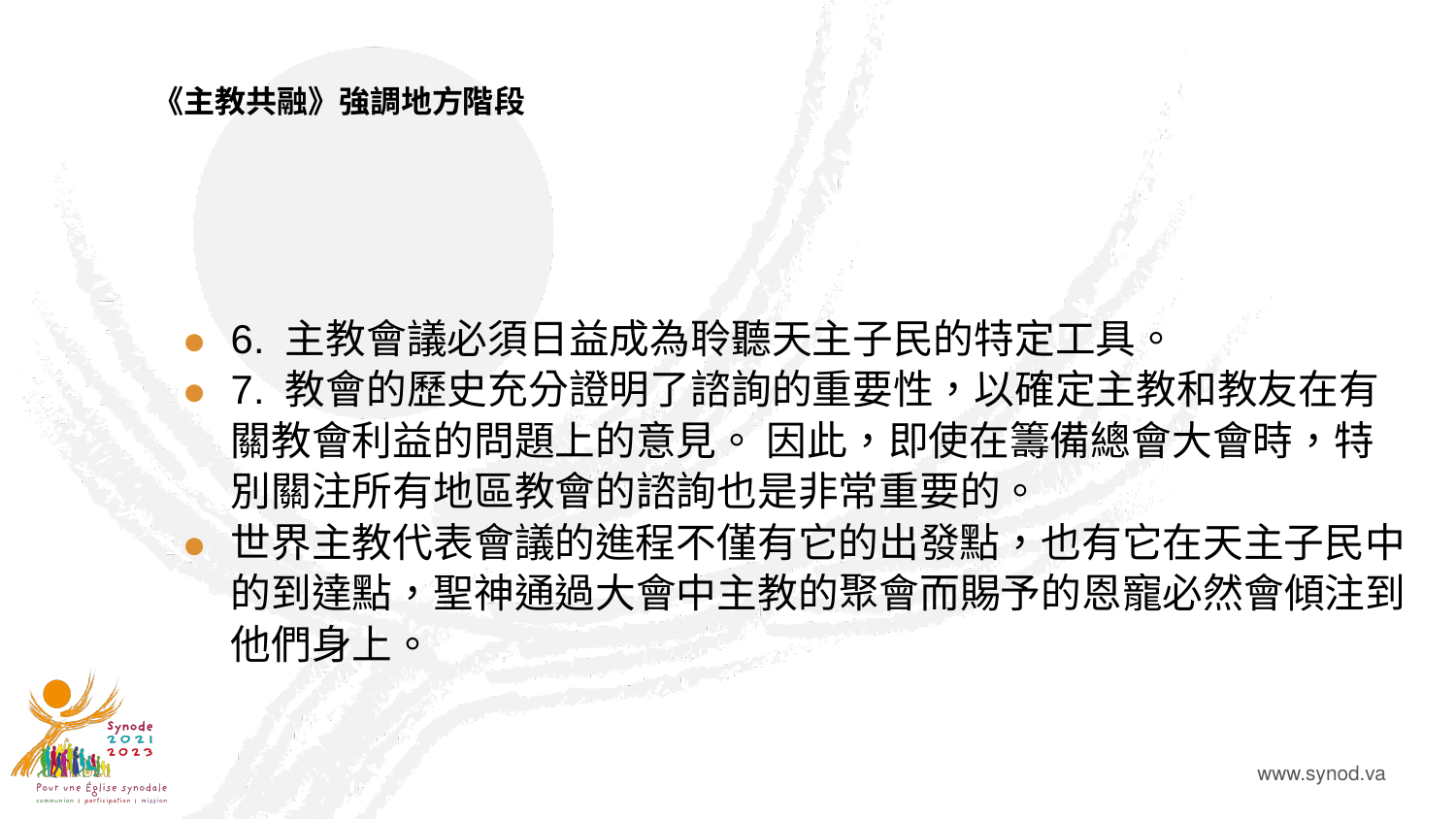

# 《主教共融》強調地方階段
6. 主教會議必須日益成為聆聽天主子民的特定工具。
7. 教會的歷史充分證明了諮詢的重要性，以確定主教和教友在有關教會利益的問題上的意見。 因此，即使在籌備總會大會時，特別關注所有地區教會的諮詢也是非常重要的。
世界主教代表會議的進程不僅有它的出發點，也有它在天主子民中的到達點，聖神通過大會中主教的聚會而賜予的恩寵必然會傾注到他們身上。